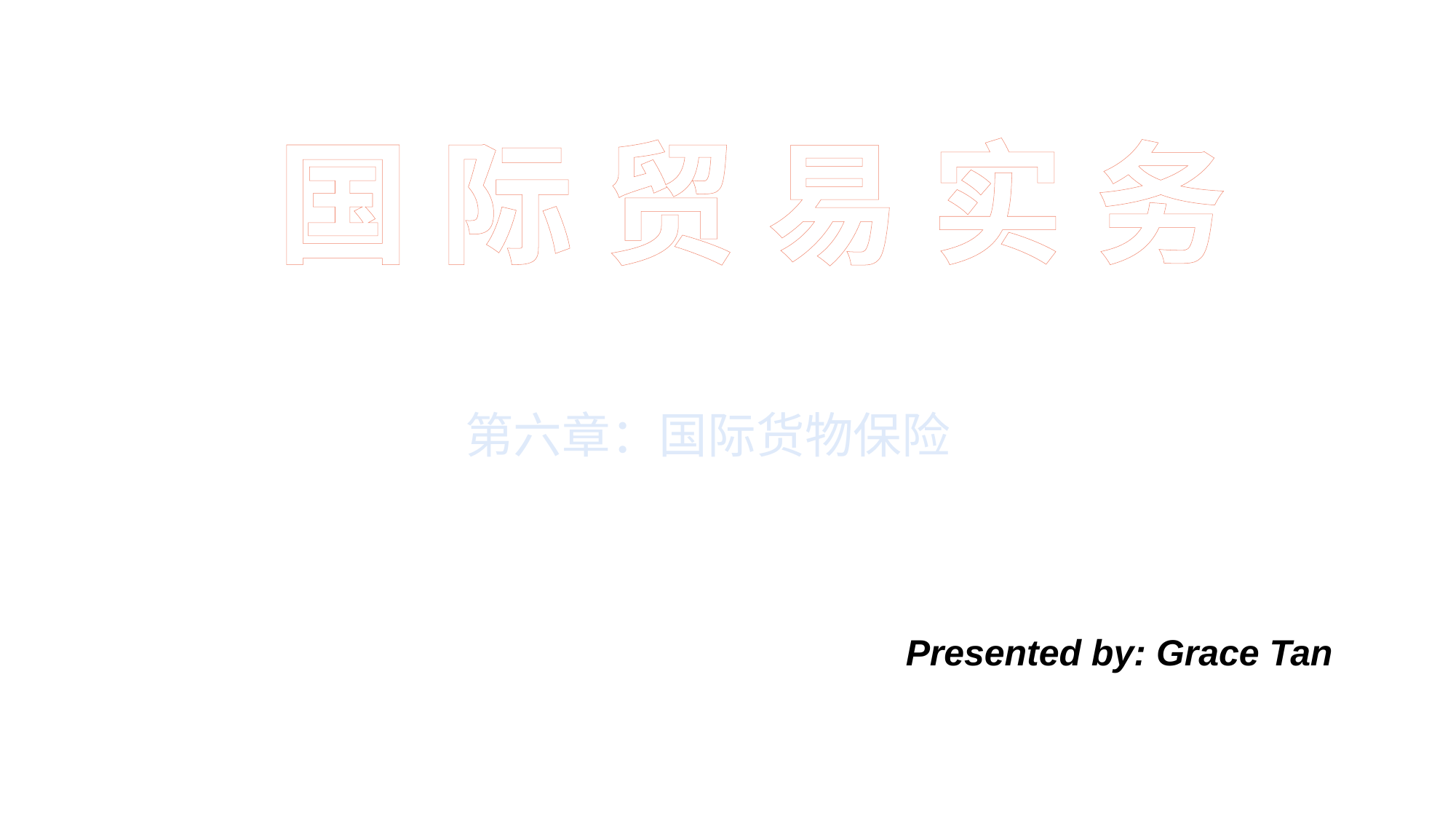

国 际 贸 易 实 务
第六章：国际货物保险
Presented by: Grace Tan